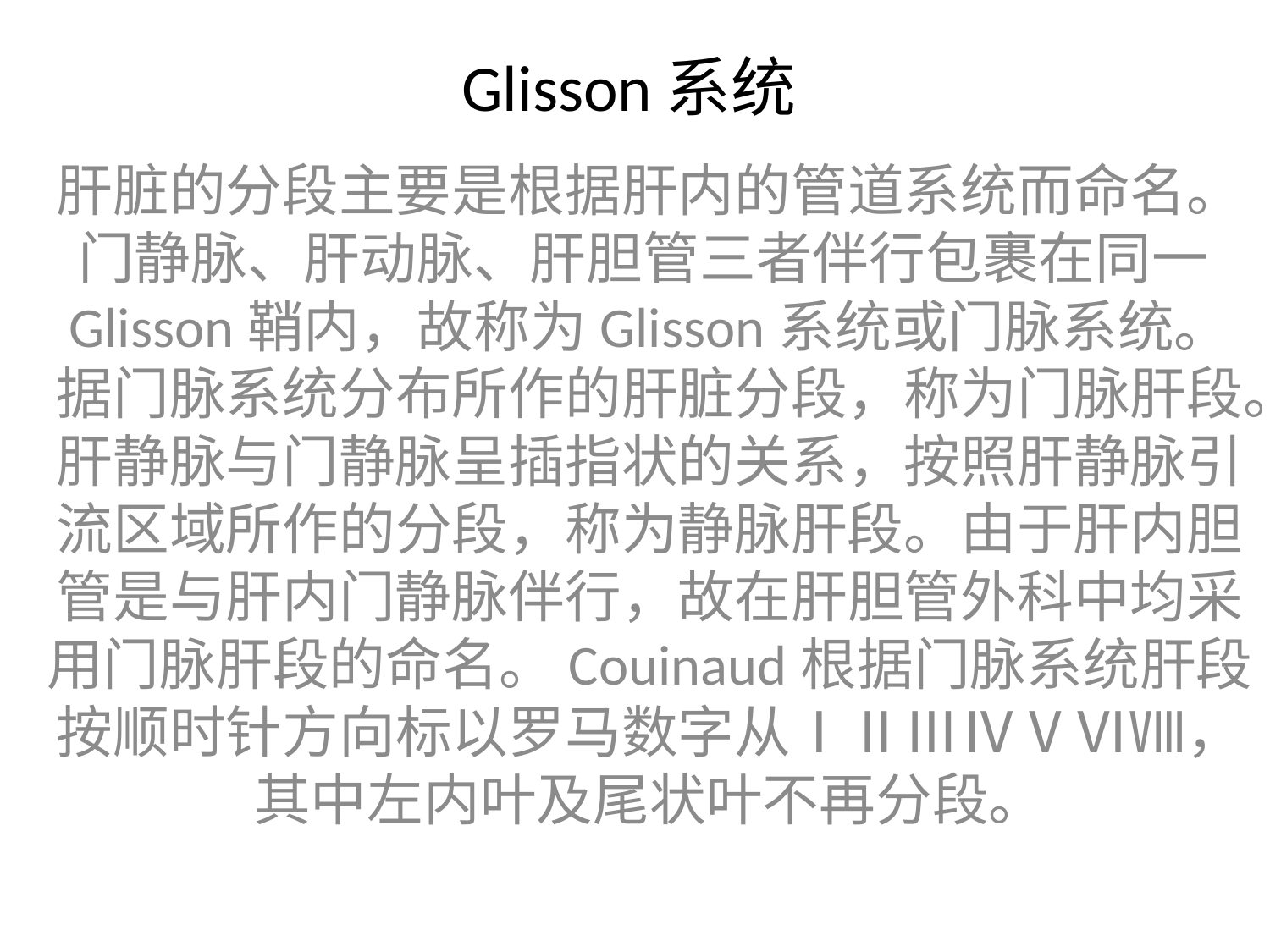

# Glisson系统
肝脏的分段主要是根据肝内的管道系统而命名。门静脉、肝动脉、肝胆管三者伴行包裹在同一Glisson鞘内，故称为Glisson系统或门脉系统。据门脉系统分布所作的肝脏分段，称为门脉肝段。肝静脉与门静脉呈插指状的关系，按照肝静脉引流区域所作的分段，称为静脉肝段。由于肝内胆管是与肝内门静脉伴行，故在肝胆管外科中均采用门脉肝段的命名。Couinaud根据门脉系统肝段按顺时针方向标以罗马数字从ⅠⅡⅢⅣⅤⅥⅧ，其中左内叶及尾状叶不再分段。